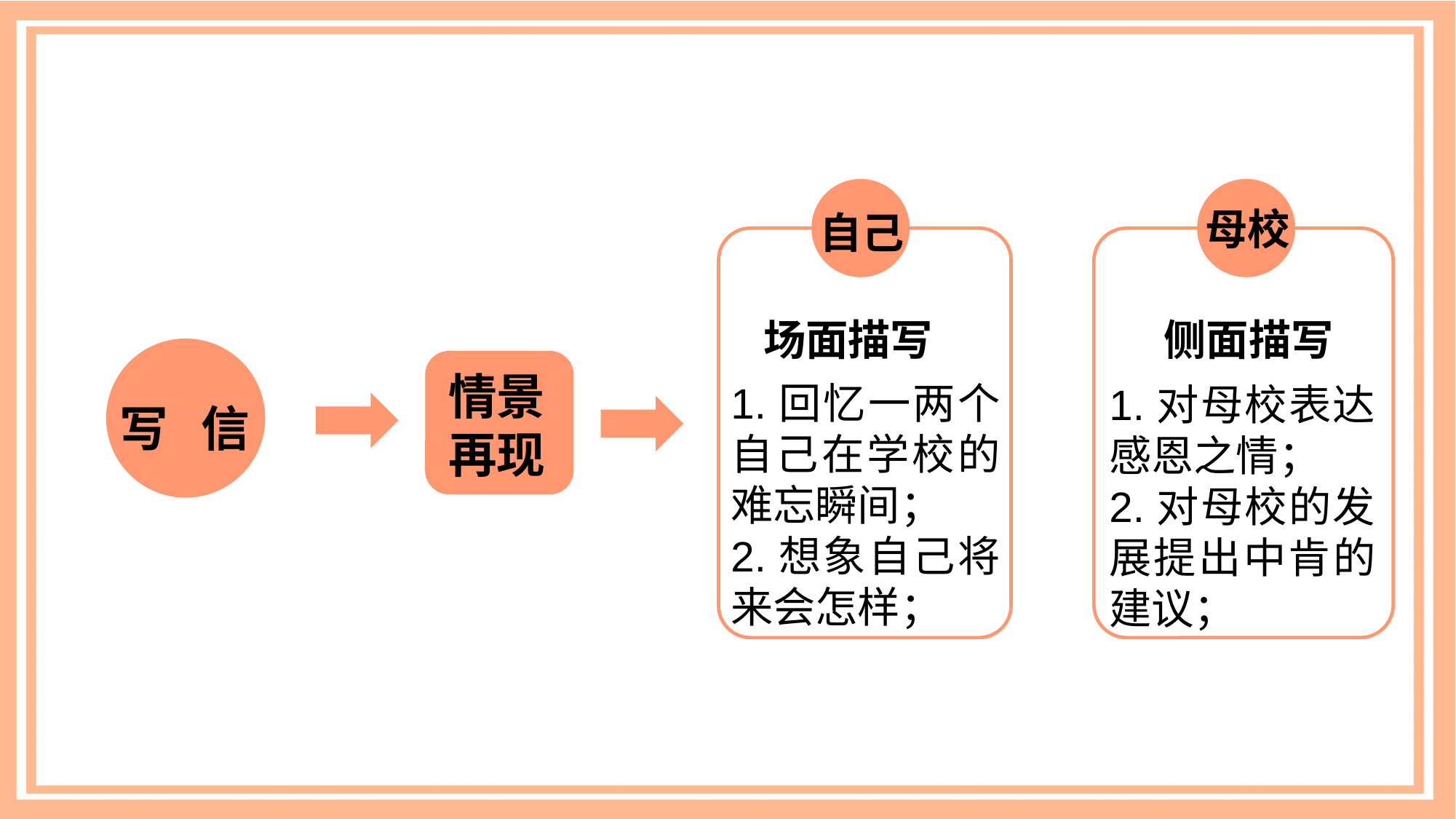

母校
自己

场面描写
侧面描写

情景
再现
1.回忆一两个自己在学校的难忘瞬间；
2.想象自己将来会怎样；
1.对母校表达感恩之情；
2.对母校的发展提出中肯的建议；
写   信